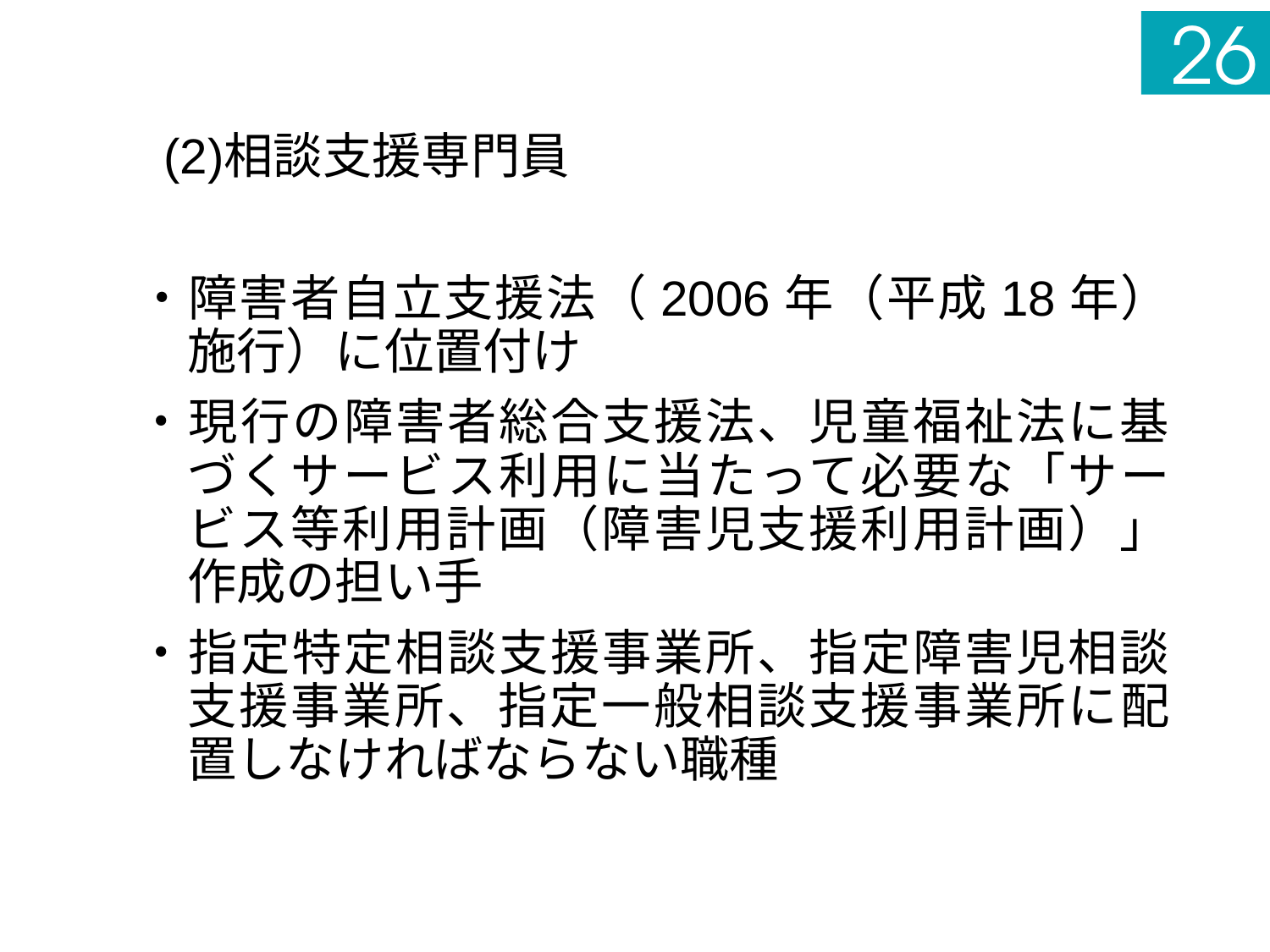

26
相談支援専門員

・障害者自立支援法（2006年（平成18年）施行）に位置付け
・現行の障害者総合支援法、児童福祉法に基づくサービス利用に当たって必要な「サービス等利用計画（障害児支援利用計画）」作成の担い手
・指定特定相談支援事業所、指定障害児相談支援事業所、指定一般相談支援事業所に配置しなければならない職種